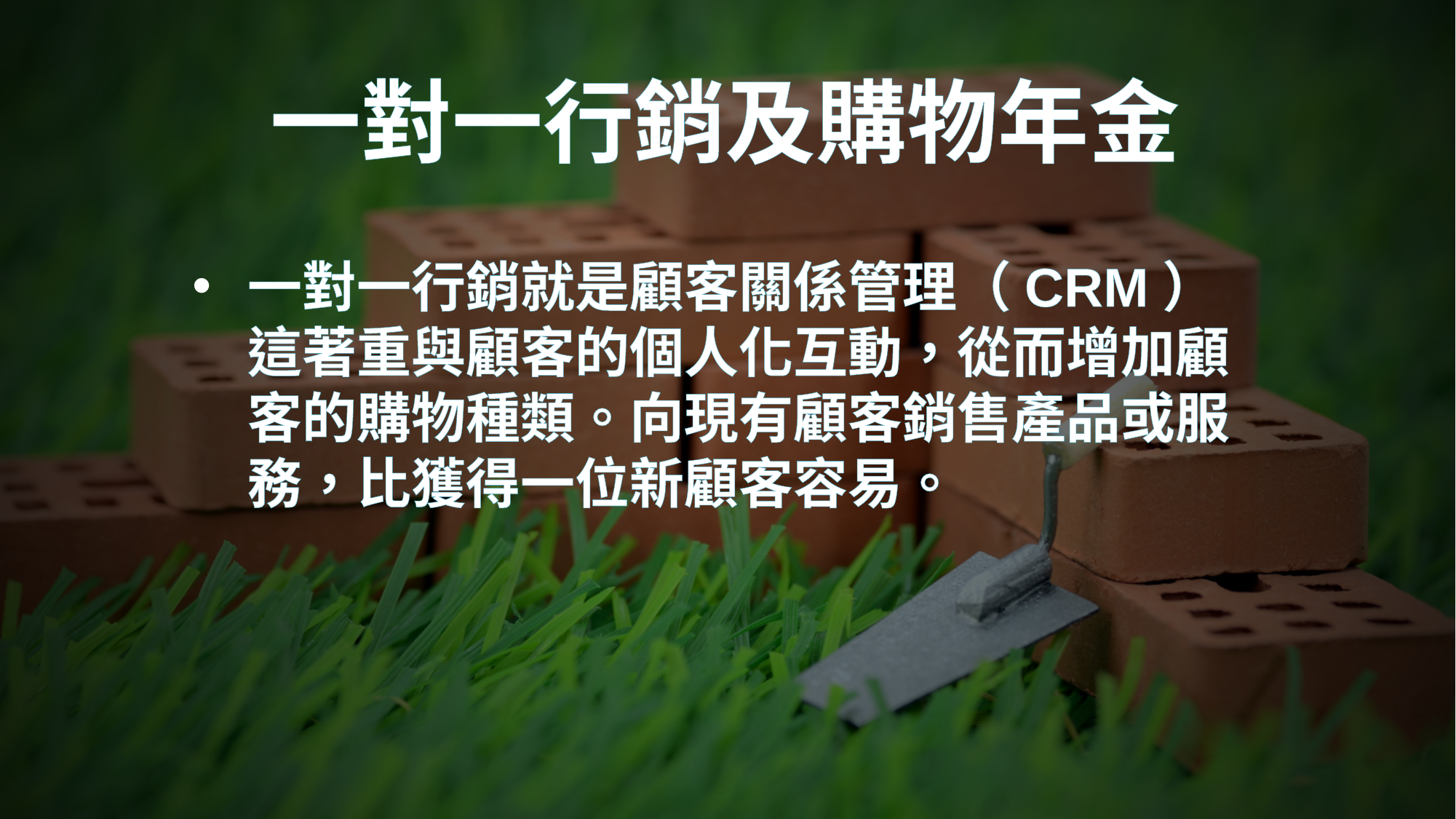

一對一行銷及購物年金
一對一行銷就是顧客關係管理（CRM） 這著重與顧客的個人化互動，從而增加顧客的購物種類。向現有顧客銷售產品或服務，比獲得一位新顧客容易。